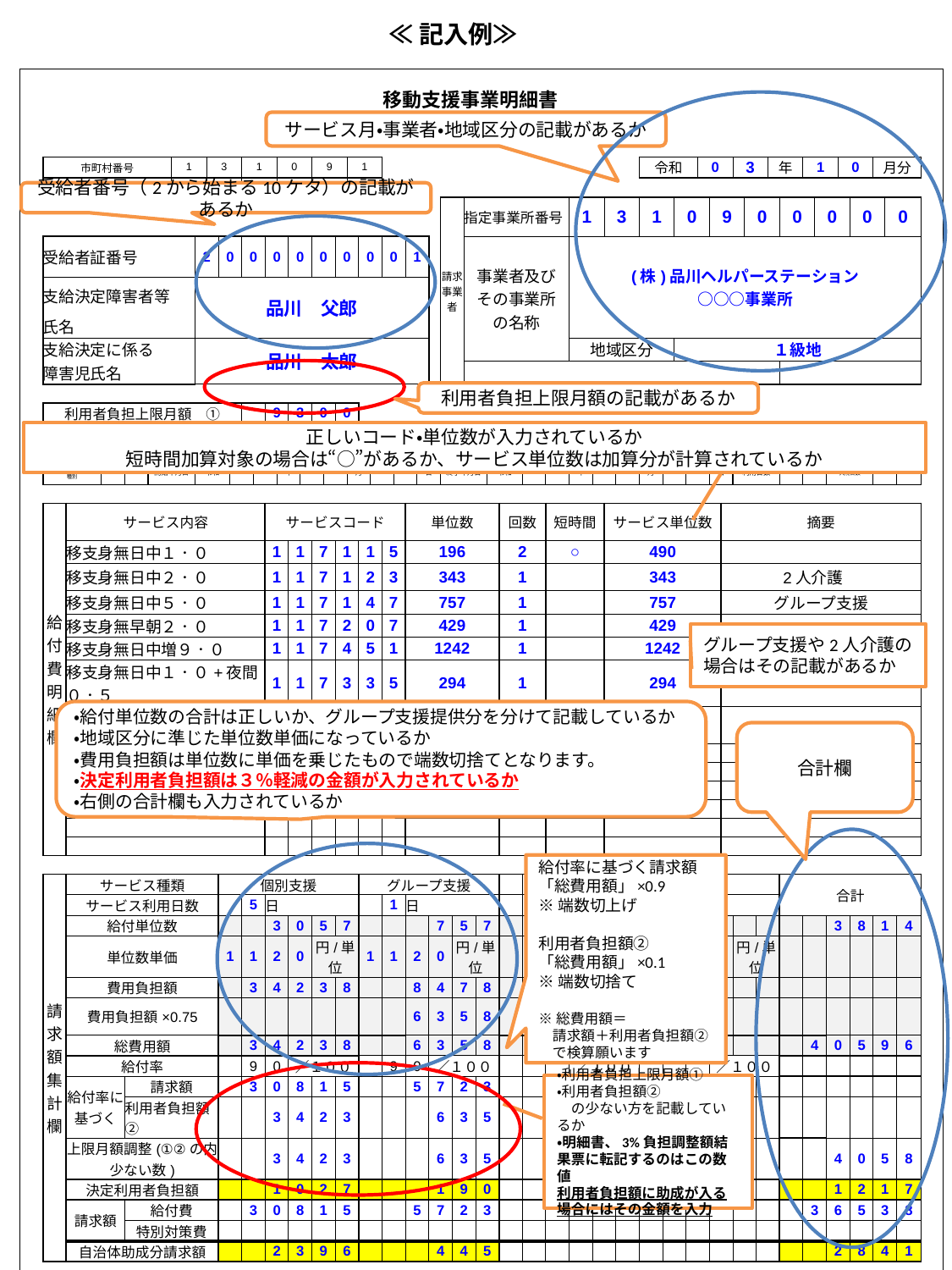

≪記入例≫
|  |  |  |  |  |  |  |  |  |  |  |  |  |  |  |  |  |  |  |  |  |  |  |  |  |  |  |  |  |  |  |  |  |  |  |  |  |  |  |  |  |  |  |  |  |  |  |  |  |  |  |  |  |  |  |  |  |  |  |  |  |  |  |  |  |  |  |  |  |  |  |  |  |  |  |  |  |  |  |
| --- | --- | --- | --- | --- | --- | --- | --- | --- | --- | --- | --- | --- | --- | --- | --- | --- | --- | --- | --- | --- | --- | --- | --- | --- | --- | --- | --- | --- | --- | --- | --- | --- | --- | --- | --- | --- | --- | --- | --- | --- | --- | --- | --- | --- | --- | --- | --- | --- | --- | --- | --- | --- | --- | --- | --- | --- | --- | --- | --- | --- | --- | --- | --- | --- | --- | --- | --- | --- | --- | --- | --- | --- | --- | --- | --- | --- | --- | --- |
|  |  |  |  |  |  |  |  |  |  |  |  |  |  |  |  |  |  |  |  |  |  |  |  |  |  |  |  |  |  |  |  |  |  |  |  |  |  |  |  |  |  |  |  |  |  |  |  |  |  |  |  |  |  |  |  |  |  |  |  |  |  |  |  |  |  |  |  |  |  |  |  |  |  |  |  |  |  |  |
| 移動支援事業明細書 |  |  |  |  |  |  |  |  |  |  |  |  |  |  |  |  |  |  |  |  |  |  |  |  |  |  |  |  |  |  |  |  |  |  |  |  |  |  |  |  |  |  |  |  |  |  |  |  |  |  |  |  |  |  |  |  |  |  |  |  |  |  |  |  |  |  |  |  |  |  |  |  |  |  |  |  |  |  |
|  |  |  |  |  |  |  |  |  |  |  |  |  |  |  |  |  |  |  |  |  |  |  |  |  |  |  |  |  |  |  |  |  |  |  |  |  |  |  |  |  |  |  |  |  |  |  |  |  |  |  |  |  |  |  |  |  |  |  |  |  |  |  |  |  |  |  |  |  |  |  |  |  |  |  |  |  |  |  |
|  |  |  |  |  |  |  |  |  |  |  |  |  |  |  |  |  |  |  |  |  |  |  |  |  |  |  |  |  |  |  |  |  |  |  |  |  |  |  |  |  |  |  |  |  |  |  |  |  |  |  |  |  |  |  |  |  |  |  |  |  |  |  |  |  |  |  |  |  |  |  |  |  |  |  |  |  |  |  |
|  |  |  |  |  |  |  |  |  |  |  |  |  |  |  |  |  |  |  |  |  |  |  |  |  |  |  |  |  |  |  |  |  |  |  |  |  |  |  |  |  |  |  |  |  |  |  |  |  |  |  |  |  |  |  |  |  |  |  |  |  |  |  |  |  |  |  |  |  |  |  |  |  |  |  |  |  |  |  |
|  |  | 市町村番号 |  |  |  |  |  |  |  |  |  |  | 1 |  |  | 3 |  |  | 1 |  |  | 0 |  |  | 9 |  |  | 1 |  |  |  |  |  |  |  |  |  |  |  |  |  |  |  |  |  |  |  |  |  |  |  |  | 令和 |  |  |  |  | 0 |  |  | 3 |  |  | 年 |  |  | 1 |  |  | 0 |  |  | 月分 |  |  |  |  |  |
|  |  | 助成自治体番号 |  |  |  |  |  |  |  |  |  |  | 1 |  |  | 3 |  |  | 1 |  |  | 0 |  |  | 9 |  |  | 1 |  |  |  |  |  |  |  |  |  |  |  |  |  |  |  |  |  |  |  |  |  |  |  |  |  |  |  |  |  |  |  |  |  |  |  |  |  |  |  |  |  |  |  |  |  |  |  |  |  |  |
|  |  |  |  |  |  |  |  |  |  |  |  |  |  |  |  |  |  |  |  |  |  |  |  |  |  |  |  |  |  |  |  |  |  |  |  | 請求事業者 |  | 指定事業所番号 |  |  |  |  |  |  |  |  | 1 |  |  | 3 |  |  | 1 |  |  | 0 |  |  | 9 |  |  | 0 |  |  | 0 |  |  | 0 |  |  | 0 |  |  | 0 |  |  |  |  |
|  |  |  |  |  |  |  |  |  |  |  |  |  |  |  |  |  |  |  |  |  |  |  |  |  |  |  |  |  |  |  |  |  |  |  |  |  |  |  |  |  |  |  |  |  |  |  |  |  |  |  |  |  |  |  |  |  |  |  |  |  |  |  |  |  |  |  |  |  |  |  |  |  |  |  |  |  |  |  |
|  |  | 受給者証番号 |  |  |  |  |  |  |  |  |  |  |  |  | 2 |  | 0 |  | 0 |  | 0 |  | 0 |  | 0 |  | 0 |  | 0 |  | 0 |  | 1 |  |  |  |  | 事業者及び その事業所 の名称 |  |  |  |  |  |  |  |  | (株)品川ヘルパーステーション ○○○事業所 |  |  |  |  |  |  |  |  |  |  |  |  |  |  |  |  |  |  |  |  |  |  |  |  |  |  |  |  |  |  |  |
|  |  |  |  |  |  |  |  |  |  |  |  |  |  |  |  |  |  |  |  |  |  |  |  |  |  |  |  |  |  |  |  |  |  |  |  |  |  |  |  |  |  |  |  |  |  |  |  |  |  |  |  |  |  |  |  |  |  |  |  |  |  |  |  |  |  |  |  |  |  |  |  |  |  |  |  |  |  |  |
|  |  | 支給決定障害者等 |  |  |  |  |  |  |  |  |  |  |  |  | 品川　父郎 |  |  |  |  |  |  |  |  |  |  |  |  |  |  |  |  |  |  |  |  |  |  |  |  |  |  |  |  |  |  |  |  |  |  |  |  |  |  |  |  |  |  |  |  |  |  |  |  |  |  |  |  |  |  |  |  |  |  |  |  |  |  |  |
|  |  | 氏名 |  |  |  |  |  |  |  |  |  |  |  |  |  |  |  |  |  |  |  |  |  |  |  |  |  |  |  |  |  |  |  |  |  |  |  |  |  |  |  |  |  |  |  |  |  |  |  |  |  |  |  |  |  |  |  |  |  |  |  |  |  |  |  |  |  |  |  |  |  |  |  |  |  |  |  |  |
|  |  | 支給決定に係る |  |  |  |  |  |  |  |  |  |  |  |  | 品川　太郎 |  |  |  |  |  |  |  |  |  |  |  |  |  |  |  |  |  |  |  |  |  |  |  |  |  |  |  |  |  |  |  | 地域区分 |  |  |  |  |  |  |  |  | １級地 |  |  |  |  |  |  |  |  |  |  |  |  |  |  |  |  |  |  |  |  |  |  |
|  |  | 障害児氏名 |  |  |  |  |  |  |  |  |  |  |  |  |  |  |  |  |  |  |  |  |  |  |  |  |  |  |  |  |  |  |  |  |  |  |  |  |  |  |  |  |  |  |  |  |  |  |  |  |  |  |  |  |  |  |  |  |  |  |  |  |  |  |  |  |  |  |  |  |  |  |  |  |  |  |  |  |
|  |  |  |  |  |  |  |  |  |  |  |  |  |  |  |  |  |  |  |  |  |  |  |  |  |  |  |  |  |  |  |  |  |  |  |  |  |  |  |  |  |  |  |  |  |  |  |  |  |  |  |  |  |  |  |  |  |  |  |  |  |  |  |  |  |  |  |  |  |  |  |  |  |  |  |  |  |  |  |
|  |  | 利用者負担上限月額　① |  |  |  |  |  |  |  |  |  |  |  |  |  |  |  |  |  |  | 9 |  | 3 |  | 0 |  | 0 |  |  |  |  |  |  |  |  |  |  |  |  |  |  |  |  |  |  |  |  |  |  |  |  |  |  |  |  |  |  |  |  |  |  |  |  |  |  |  |  |  |  |  |  |  |  |  |  |  |  |  |
|  |  |  |  |  |  |  |  |  |  |  |  |  |  |  |  |  |  |  |  |  |  |  |  |  |  |  |  |  |  |  |  |  |  |  |  |  |  |  |  |  |  |  |  |  |  |  |  |  |  |  |  |  |  |  |  |  |  |  |  |  |  |  |  |  |  |  |  |  |  |  |  |  |  |  |  |  |  |  |
|  |  |  |  |  |  |  |  |  |  |  |  |  |  |  |  |  |  |  |  |  |  |  |  |  |  |  |  |  |  |  |  |  |  |  |  |  |  |  |  |  |  |  |  |  |  |  |  |  |  |  |  |  |  |  |  |  |  |  |  |  |  |  |  |  |  |  |  |  |  |  |  |  |  |  |  |  |  |  |
|  |  | サービス 種別 |  |  |  |  |  |  |  |  | 開始年月日 |  |  |  | 令和 |  |  |  |  |  |  | 年 |  |  |  |  |  | 月 |  |  |  |  |  | 日 |  | 終了年月日 |  |  |  | 令和 |  |  |  |  |  |  | 年 |  |  |  |  |  | 月 |  |  |  |  |  | 日 |  | 利用日数 |  |  |  |  |  |  |  | 入院日数 |  |  |  |  |  |  |  |  |  |
|  |  |  |  |  |  |  |  |  |  |  |  |  |  |  |  |  |  |  |  |  |  |  |  |  |  |  |  |  |  |  |  |  |  |  |  |  |  |  |  |  |  |  |  |  |  |  |  |  |  |  |  |  |  |  |  |  |  |  |  |  |  |  |  |  |  |  |  |  |  |  |  |  |  |  |  |  |  |  |
|  |  | 給付費明細欄 |  | サービス内容 |  |  |  |  |  |  |  |  |  |  |  |  |  |  |  |  | サービスコード |  |  |  |  |  |  |  |  |  |  |  | 単位数 |  |  |  |  |  |  |  | 回数 |  |  |  | 短時間 |  |  |  |  | サービス単位数 |  |  |  |  |  |  |  |  |  | 摘要 |  |  |  |  |  |  |  |  |  |  |  |  |  |  |  |  |  |  |
|  |  |  |  | 移支身無日中１．０ |  |  |  |  |  |  |  |  |  |  |  |  |  |  |  |  | 1 |  | 1 |  | 7 |  | 1 |  | 1 |  | 5 |  | 196 |  |  |  |  |  |  |  | 2 |  |  |  | ○ |  |  |  |  | 490 |  |  |  |  |  |  |  |  |  |  |  |  |  |  |  |  |  |  |  |  |  |  |  |  |  |  |  |  |
|  |  |  |  | 移支身無日中２．０ |  |  |  |  |  |  |  |  |  |  |  |  |  |  |  |  | 1 |  | 1 |  | 7 |  | 1 |  | 2 |  | 3 |  | 343 |  |  |  |  |  |  |  | 1 |  |  |  |  |  |  |  |  | 343 |  |  |  |  |  |  |  |  |  | 2人介護 |  |  |  |  |  |  |  |  |  |  |  |  |  |  |  |  |  |  |
|  |  |  |  |  |  |  |  |  |  |  |  |  |  |  |  |  |  |  |  |  |  |  |  |  |  |  |  |  |  |  |  |  |  |  |  |  |  |  |  |  |  |  |  |  |  |  |  |  |  |  |  |  |  |  |  |  |  |  |  |  |  |  |  |  |  |  |  |  |  |  |  |  |  |  |  |  |  |  |
|  |  |  |  | 移支身無日中５．０ |  |  |  |  |  |  |  |  |  |  |  |  |  |  |  |  | 1 |  | 1 |  | 7 |  | 1 |  | 4 |  | 7 |  | 757 |  |  |  |  |  |  |  | 1 |  |  |  |  |  |  |  |  | 757 |  |  |  |  |  |  |  |  |  | グループ支援 |  |  |  |  |  |  |  |  |  |  |  |  |  |  |  |  |  |  |
|  |  |  |  | 移支身無早朝２．０ |  |  |  |  |  |  |  |  |  |  |  |  |  |  |  |  | 1 |  | 1 |  | 7 |  | 2 |  | 0 |  | 7 |  | 429 |  |  |  |  |  |  |  | 1 |  |  |  |  |  |  |  |  | 429 |  |  |  |  |  |  |  |  |  |  |  |  |  |  |  |  |  |  |  |  |  |  |  |  |  |  |  |  |
|  |  |  |  | 移支身無日中増９．０ |  |  |  |  |  |  |  |  |  |  |  |  |  |  |  |  | 1 |  | 1 |  | 7 |  | 4 |  | 5 |  | 1 |  | 1242 |  |  |  |  |  |  |  | 1 |  |  |  |  |  |  |  |  | 1242 |  |  |  |  |  |  |  |  |  |  |  |  |  |  |  |  |  |  |  |  |  |  |  |  |  |  |  |  |
|  |  |  |  | 移支身無日中１．０+夜間０．５ |  |  |  |  |  |  |  |  |  |  |  |  |  |  |  |  | 1 |  | 1 |  | 7 |  | 3 |  | 3 |  | 5 |  | 294 |  |  |  |  |  |  |  | 1 |  |  |  |  |  |  |  |  | 294 |  |  |  |  |  |  |  |  |  |  |  |  |  |  |  |  |  |  |  |  |  |  |  |  |  |  |  |  |
|  |  |  |  | 移支身無日夜間増１．５ |  |  |  |  |  |  |  |  |  |  |  |  |  |  |  |  | 1 |  | 1 |  | 7 |  | 4 |  | 9 |  | 5 |  | 259 |  |  |  |  |  |  |  | 1 |  |  |  |  |  |  |  |  | 259 |  |  |  |  |  |  |  |  |  |  |  |  |  |  |  |  |  |  |  |  |  |  |  |  |  |  |  |  |
|  |  |  |  |  |  |  |  |  |  |  |  |  |  |  |  |  |  |  |  |  |  |  |  |  |  |  |  |  |  |  |  |  |  |  |  |  |  |  |  |  |  |  |  |  |  |  |  |  |  |  |  |  |  |  |  |  |  |  |  |  |  |  |  |  |  |  |  |  |  |  |  |  |  |  |  |  |  |  |
|  |  |  |  |  |  |  |  |  |  |  |  |  |  |  |  |  |  |  |  |  |  |  |  |  |  |  |  |  |  |  |  |  |  |  |  |  |  |  |  |  |  |  |  |  |  |  |  |  |  |  |  |  |  |  |  |  |  |  |  |  |  |  |  |  |  |  |  |  |  |  |  |  |  |  |  |  |  |  |
|  |  |  |  |  |  |  |  |  |  |  |  |  |  |  |  |  |  |  |  |  |  |  |  |  |  |  |  |  |  |  |  |  |  |  |  |  |  |  |  |  |  |  |  |  |  |  |  |  |  |  |  |  |  |  |  |  |  |  |  |  |  |  |  |  |  |  |  |  |  |  |  |  |  |  |  |  |  |  |
|  |  |  |  |  |  |  |  |  |  |  |  |  |  |  |  |  |  |  |  |  |  |  |  |  |  |  |  |  |  |  |  |  |  |  |  |  |  |  |  |  |  |  |  |  |  |  |  |  |  |  |  |  |  |  |  |  |  |  |  |  |  |  |  |  |  |  |  |  |  |  |  |  |  |  |  |  |  |  |
|  |  |  |  |  |  |  |  |  |  |  |  |  |  |  |  |  |  |  |  |  |  |  |  |  |  |  |  |  |  |  |  |  |  |  |  |  |  |  |  |  |  |  |  |  |  |  |  |  |  |  |  |  |  |  |  |  |  |  |  |  |  |  |  |  |  |  |  |  |  |  |  |  |  |  |  |  |  |  |
|  |  |  |  |  |  |  |  |  |  |  |  |  |  |  |  |  |  |  |  |  |  |  |  |  |  |  |  |  |  |  |  |  |  |  |  |  |  |  |  |  |  |  |  |  |  |  |  |  |  |  |  |  |  |  |  |  |  |  |  |  |  |  |  |  |  |  |  |  |  |  |  |  |  |  |  |  |  |  |
|  |  |  |  |  |  |  |  |  |  |  |  |  |  |  |  |  |  |  |  |  |  |  |  |  |  |  |  |  |  |  |  |  |  |  |  |  |  |  |  |  |  |  |  |  |  |  |  |  |  |  |  |  |  |  |  |  |  |  |  |  |  |  |  |  |  |  |  |  |  |  |  |  |  |  |  |  |  |  |
|  |  | 請求額集計欄 |  | サービス種類 |  |  |  |  |  |  |  |  |  |  |  |  | 個別支援 |  |  |  |  |  |  |  |  |  |  |  | グループ支援 |  |  |  |  |  |  |  |  |  |  |  |  |  |  |  |  |  |  |  |  |  |  |  |  |  |  |  |  |  |  |  |  |  |  |  | 合計 |  |  |  |  |  |  |  |  |  |  |  |  |  |
|  |  |  |  | サービス利用日数 |  |  |  |  |  |  |  |  |  |  |  |  |  |  | 5 |  | 日 |  |  |  |  |  |  |  |  |  | 1 |  | 日 |  |  |  |  |  |  |  |  |  |  |  | 日 |  |  |  |  |  |  |  |  |  |  |  | 日 |  |  |  |  |  |  |  |  |  |  |  |  |  |  |  |  |  |  |  |  |  |
|  |  |  |  | 給付単位数 |  |  |  |  |  |  |  |  |  |  |  |  |  |  |  |  | 3 |  | 0 |  | 5 |  | 7 |  |  |  |  |  |  |  | 7 |  | 5 |  | 7 |  |  |  |  |  |  |  |  |  |  |  |  |  |  |  |  |  |  |  |  |  |  |  |  |  |  |  |  |  | 3 |  | 8 |  | 1 |  | 4 |  |  |  |
|  |  |  |  | 単位数単価 |  |  |  |  |  |  |  |  |  |  |  |  | 1 |  | 1 |  | 2 |  | 0 |  | 円/単位 |  |  |  | 1 |  | 1 |  | 2 |  | 0 |  | 円/単位 |  |  |  |  |  |  |  |  |  |  |  | 円/単位 |  |  |  |  |  |  |  |  |  |  |  | 円/単位 |  |  |  |  |  |  |  |  |  |  |  |  |  |  |  |  |  |
|  |  |  |  | 費用負担額 |  |  |  |  |  |  |  |  |  |  |  |  |  |  | 3 |  | 4 |  | 2 |  | 3 |  | 8 |  |  |  |  |  | 8 |  | 4 |  | 7 |  | 8 |  |  |  |  |  |  |  |  |  |  |  |  |  |  |  |  |  |  |  |  |  |  |  |  |  |  |  |  |  |  |  |  |  |  |  |  |  |  |  |
|  |  |  |  | 費用負担額×0.75 |  |  |  |  |  |  |  |  |  |  |  |  |  |  |  |  |  |  |  |  |  |  |  |  |  |  |  |  | 6 |  | 3 |  | 5 |  | 8 |  |  |  |  |  |  |  |  |  |  |  |  |  |  |  |  |  |  |  |  |  |  |  |  |  |  |  |  |  |  |  |  |  |  |  |  |  |  |  |
|  |  |  |  | 総費用額 |  |  |  |  |  |  |  |  |  |  |  |  |  |  | 3 |  | 4 |  | 2 |  | 3 |  | 8 |  |  |  |  |  | 6 |  | 3 |  | 5 |  | 8 |  |  |  |  |  |  |  |  |  |  |  |  |  |  |  |  |  |  |  |  |  |  |  |  |  |  |  | 4 |  | 0 |  | 5 |  | 9 |  | 6 |  |  |  |
|  |  |  |  | 給付率 |  |  |  |  |  |  |  |  |  |  |  |  |  |  | 9 |  | 0 |  | ／１００ |  |  |  |  |  |  |  | 9 |  | 0 |  | ／１００ |  |  |  |  |  |  |  |  |  |  |  | ／１００ |  |  |  |  |  |  |  |  |  |  |  | ／１００ |  |  |  |  |  |  |  |  |  |  |  |  |  |  |  |  |  |  |  |
|  |  |  |  | 給付率に 基づく |  |  |  |  | 請求額 |  |  |  |  |  |  |  |  |  | 3 |  | 0 |  | 8 |  | 1 |  | 5 |  |  |  |  |  | 5 |  | 7 |  | 2 |  | 3 |  |  |  |  |  |  |  |  |  |  |  |  |  |  |  |  |  |  |  |  |  |  |  |  |  |  |  |  |  |  |  |  |  |  |  |  |  |  |  |
|  |  |  |  |  |  |  |  |  | 利用者負担額② |  |  |  |  |  |  |  |  |  |  |  | 3 |  | 4 |  | 2 |  | 3 |  |  |  |  |  |  |  | 6 |  | 3 |  | 5 |  |  |  |  |  |  |  |  |  |  |  |  |  |  |  |  |  |  |  |  |  |  |  |  |  |  |  |  |  |  |  |  |  |  |  |  |  |  |  |
|  |  |  |  | 上限月額調整(①②の内少ない数) |  |  |  |  |  |  |  |  |  |  |  |  |  |  |  |  | 3 |  | 4 |  | 2 |  | 3 |  |  |  |  |  |  |  | 6 |  | 3 |  | 5 |  |  |  |  |  |  |  |  |  |  |  |  |  |  |  |  |  |  |  |  |  |  |  |  |  |  |  |  |  | 4 |  | 0 |  | 5 |  | 8 |  |  |  |
|  |  |  |  | 決定利用者負担額 |  |  |  |  |  |  |  |  |  |  |  |  |  |  |  |  | 1 |  | 0 |  | 2 |  | 7 |  |  |  |  |  |  |  | 1 |  | 9 |  | 0 |  |  |  |  |  |  |  |  |  |  |  |  |  |  |  |  |  |  |  |  |  |  |  |  |  |  |  |  |  | 1 |  | 2 |  | 1 |  | 7 |  |  |  |
|  |  |  |  | 請求額 |  |  |  |  | 給付費 |  |  |  |  |  |  |  |  |  | 3 |  | 0 |  | 8 |  | 1 |  | 5 |  |  |  |  |  | 5 |  | 7 |  | 2 |  | 3 |  |  |  |  |  |  |  |  |  |  |  |  |  |  |  |  |  |  |  |  |  |  |  |  |  |  |  | 3 |  | 6 |  | 5 |  | 3 |  | 8 |  |  |  |
|  |  |  |  |  |  |  |  |  | 特別対策費 |  |  |  |  |  |  |  |  |  |  |  |  |  |  |  |  |  |  |  |  |  |  |  |  |  |  |  |  |  |  |  |  |  |  |  |  |  |  |  |  |  |  |  |  |  |  |  |  |  |  |  |  |  |  |  |  |  |  |  |  |  |  |  |  |  |  |  |  |  |
|  |  |  |  | 自治体助成分請求額 |  |  |  |  |  |  |  |  |  |  |  |  |  |  |  |  | 2 |  | 3 |  | 9 |  | 6 |  |  |  |  |  |  |  | 4 |  | 4 |  | 5 |  |  |  |  |  |  |  |  |  |  |  |  |  |  |  |  |  |  |  |  |  |  |  |  |  |  |  |  |  | 2 |  | 8 |  | 4 |  | 1 |  |  |  |
|  |  |  |  |  |  |  |  |  |  |  |  |  |  |  |  |  |  |  |  |  |  |  |  |  |  |  |  |  |  |  |  |  |  |  |  |  |  |  |  |  |  |  |  |  |  |  |  |  |  |  |  |  |  |  |  |  |  |  |  |  |  |  |  |  |  |  |  |  |  |  |  |  |  |  |  |  |  |  |
|  |  |  |  |  |  |  |  |  |  |  |  |  |  |  |  |  |  |  |  |  |  |  |  |  |  |  |  |  |  |  |  |  |  |  |  |  |  |  |  |  |  |  |  |  |  |  |  |  |  |  |  |  |  |  |  |  |  |  |  |  |  |  |  |  |  |  |  |  |  |  |  |  |  |  |  |  |  |  |
|  |  |  |  |  |  |  |  |  |  |  |  |  |  |  |  |  |  |  |  |  |  |  |  |  |  |  |  |  |  |  |  |  |  |  |  |  |  |  |  |  |  |  |  |  |  |  |  |  |  |  |  |  |  |  |  |  |  |  |  |  | 0 |  | 1 |  | 枚中 |  |  |  | 0 |  | 1 |  | 枚目 |  |  |  |  |  |
|  |  |  |  |  |  |  |  |  |  |  |  |  |  |  |  |  |  |  |  |  |  |  |  |  |  |  |  |  |  |  |  |  |  |  |  |  |  |  |  |  |  |  |  |  |  |  |  |  |  |  |  |  |  |  |  |  |  |  |  |  |  |  |  |  |  |  |  |  |  |  |  |  |  |  |  |  |  |  |

サービス月・事業者・地域区分の記載があるか
受給者番号（2から始まる10ケタ）の記載があるか

利用者負担上限月額の記載があるか
正しいコード・単位数が入力されているか
短時間加算対象の場合は“○”があるか、サービス単位数は加算分が計算されているか
グループ支援や2人介護の場合はその記載があるか
・給付単位数の合計は正しいか、グループ支援提供分を分けて記載しているか
・地域区分に準じた単位数単価になっているか
・費用負担額は単位数に単価を乗じたもので端数切捨てとなります。
・決定利用者負担額は３％軽減の金額が入力されているか
・右側の合計欄も入力されているか
合計欄

給付率に基づく請求額
「総費用額」×0.9
※端数切上げ

利用者負担額②
「総費用額」×0.1
※端数切捨て

※総費用額＝
　請求額＋利用者負担額②
　で検算願います

・利用者負担上限月額①
・利用者負担額②
　の少ない方を記載しているか
・明細書、3%負担調整額結果票に転記するのはこの数値
利用者負担額に助成が入る場合にはその金額を入力